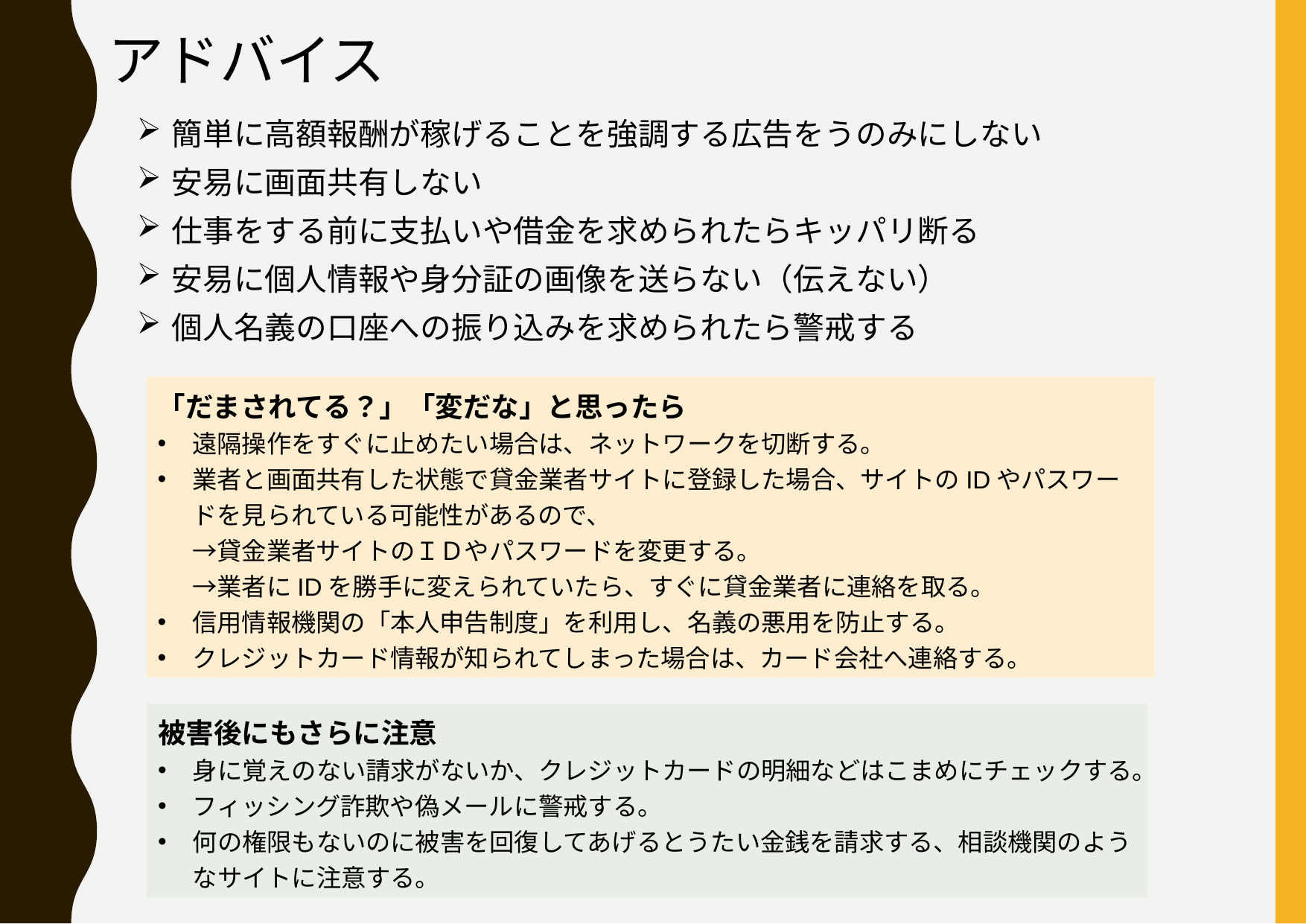

アドバイス
簡単に高額報酬が稼げることを強調する広告をうのみにしない
安易に画面共有しない
仕事をする前に支払いや借金を求められたらキッパリ断る
安易に個人情報や身分証の画像を送らない（伝えない）
個人名義の口座への振り込みを求められたら警戒する
「だまされてる？」「変だな」と思ったら
遠隔操作をすぐに止めたい場合は、ネットワークを切断する。
業者と画面共有した状態で貸金業者サイトに登録した場合、サイトのIDやパスワードを見られている可能性があるので、
→貸金業者サイトのＩＤやパスワードを変更する。
→業者にIDを勝手に変えられていたら、すぐに貸金業者に連絡を取る。
信用情報機関の「本人申告制度」を利用し、名義の悪用を防止する。
クレジットカード情報が知られてしまった場合は、カード会社へ連絡する。
被害後にもさらに注意
身に覚えのない請求がないか、クレジットカードの明細などはこまめにチェックする。
フィッシング詐欺や偽メールに警戒する。
何の権限もないのに被害を回復してあげるとうたい金銭を請求する、相談機関のようなサイトに注意する。